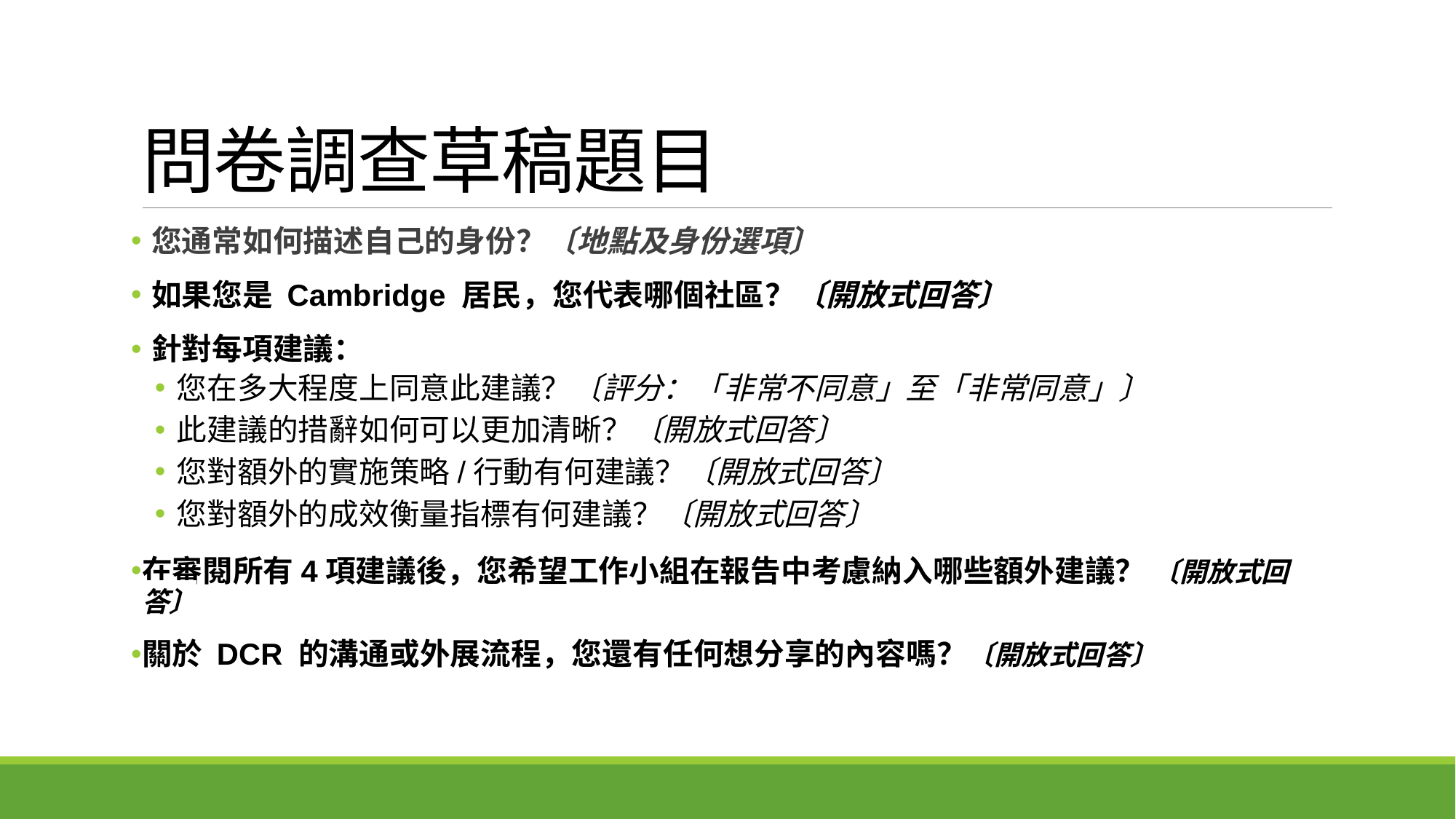

# 問卷調查草稿題目
您通常如何描述自己的身份？〔地點及身份選項〕
如果您是 Cambridge 居民，您代表哪個社區？〔開放式回答〕
針對每項建議：
您在多大程度上同意此建議？〔評分：「非常不同意」至「非常同意」〕
此建議的措辭如何可以更加清晰？〔開放式回答〕
您對額外的實施策略/行動有何建議？〔開放式回答〕
您對額外的成效衡量指標有何建議？〔開放式回答〕
在審閱所有4項建議後，您希望工作小組在報告中考慮納入哪些額外建議？ 〔開放式回答〕
關於 DCR 的溝通或外展流程，您還有任何想分享的內容嗎？〔開放式回答〕